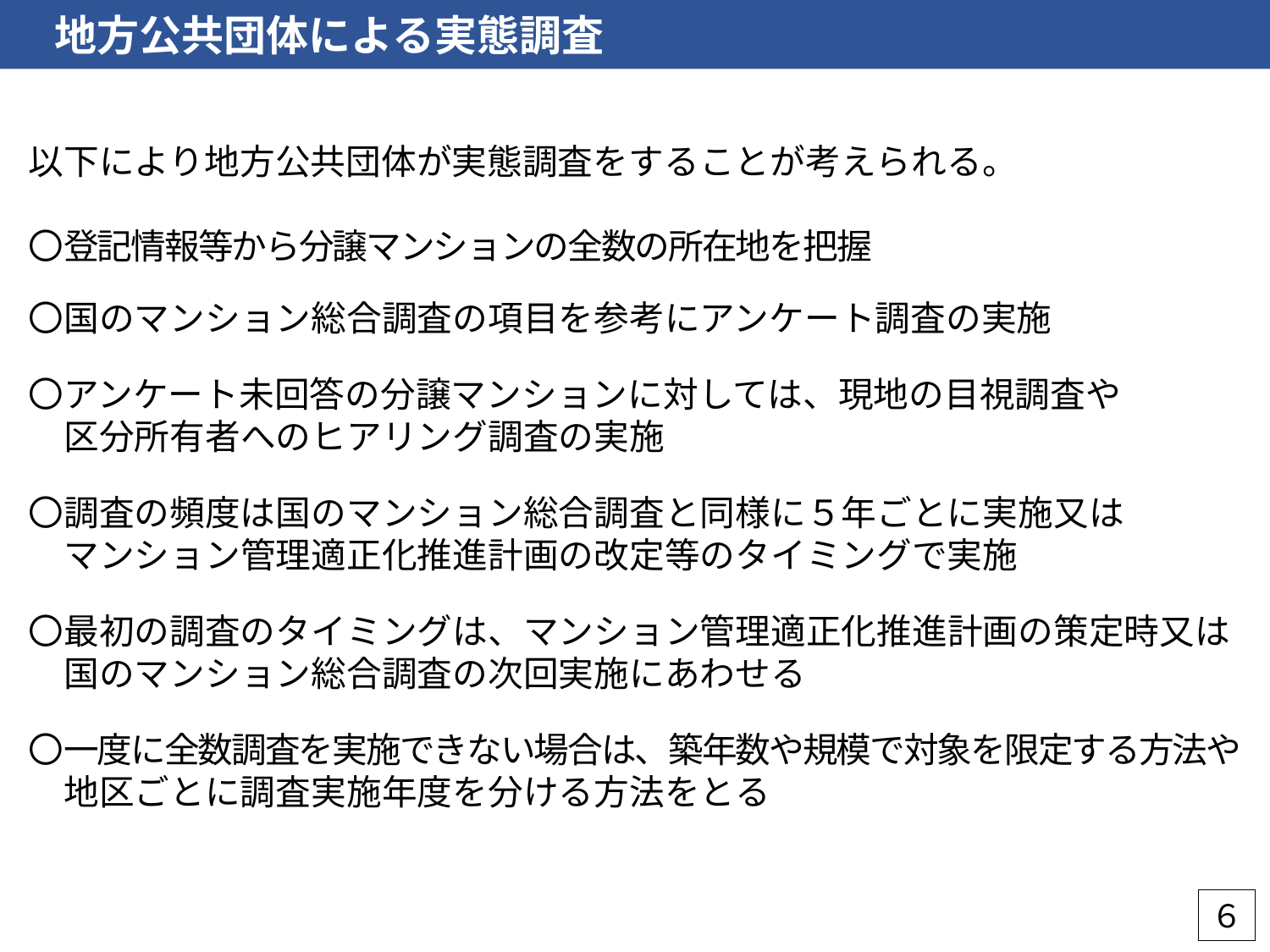

地方公共団体による実態調査
以下により地方公共団体が実態調査をすることが考えられる。

〇登記情報等から分譲マンションの全数の所在地を把握

〇国のマンション総合調査の項目を参考にアンケート調査の実施

〇アンケート未回答の分譲マンションに対しては、現地の目視調査や
　区分所有者へのヒアリング調査の実施

〇調査の頻度は国のマンション総合調査と同様に５年ごとに実施又は
　マンション管理適正化推進計画の改定等のタイミングで実施

〇最初の調査のタイミングは、マンション管理適正化推進計画の策定時又は
　国のマンション総合調査の次回実施にあわせる

〇一度に全数調査を実施できない場合は、築年数や規模で対象を限定する方法や
　地区ごとに調査実施年度を分ける方法をとる
６